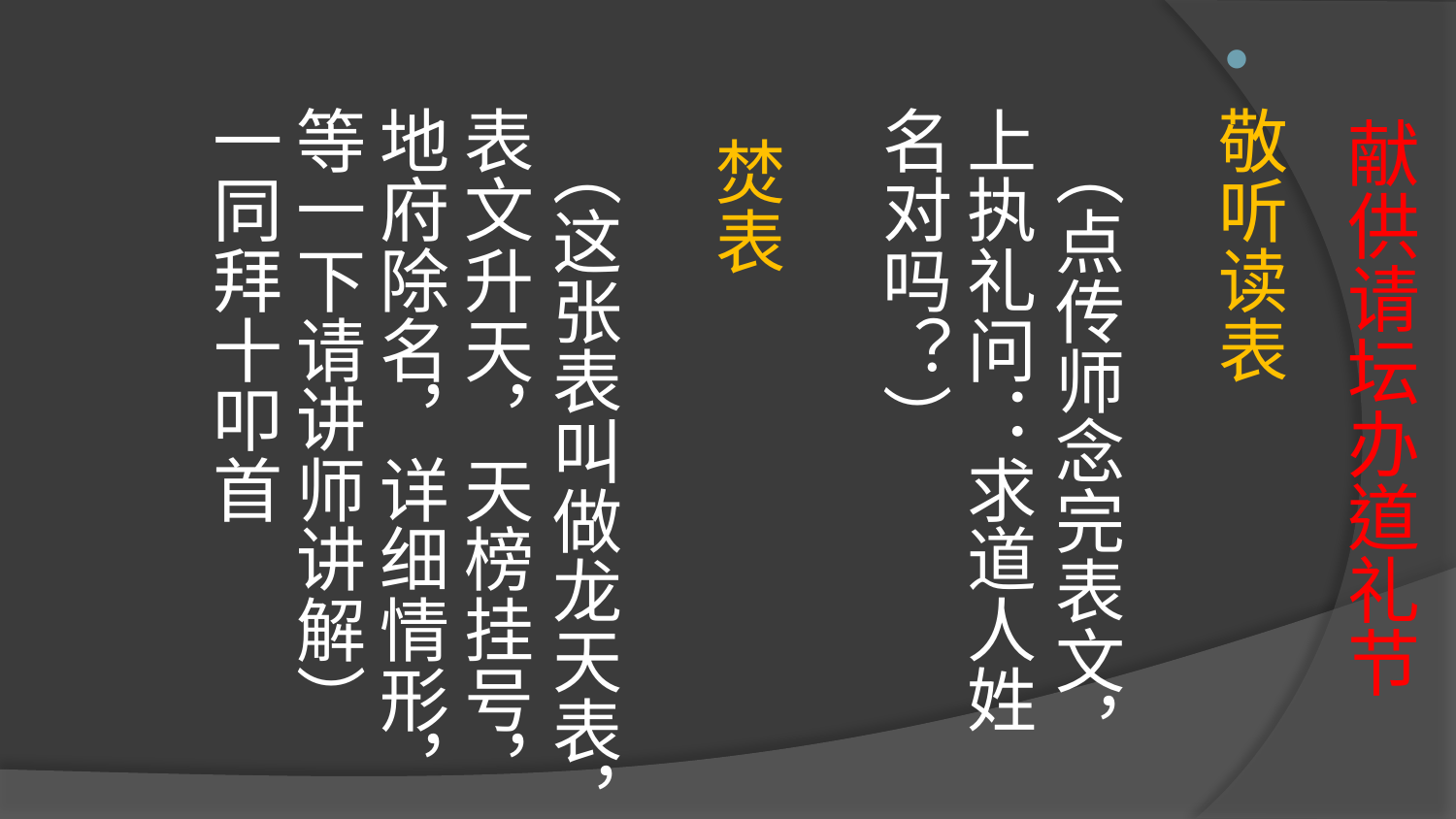

# 献供请坛办道礼节
敬听读表
  （点传师念完表文，上执礼问：求道人姓名对吗？）
  焚表
  （这张表叫做龙天表，表文升天，天榜挂号，地府除名，详细情形，等一下请讲师讲解） 一同拜十叩首